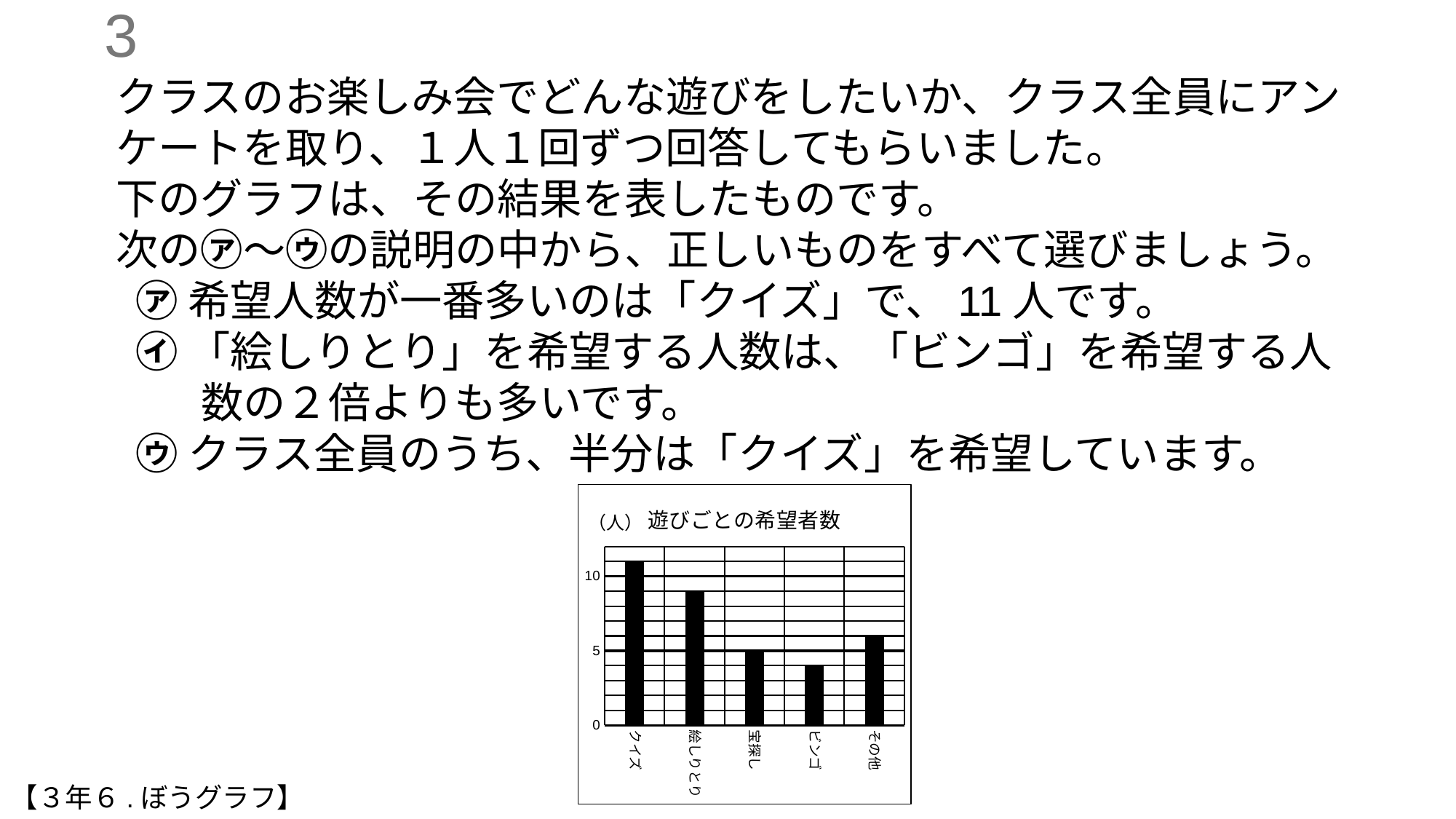

3
クラスのお楽しみ会でどんな遊びをしたいか、クラス全員にアンケートを取り、１人１回ずつ回答してもらいました。
下のグラフは、その結果を表したものです。
次の㋐～㋒の説明の中から、正しいものをすべて選びましょう。
 ㋐ 希望人数が一番多いのは「クイズ」で、11人です。
 ㋑ 「絵しりとり」を希望する人数は、「ビンゴ」を希望する人数の２倍よりも多いです。
 ㋒ クラス全員のうち、半分は「クイズ」を希望しています。

### Chart: 遊びごとの希望者数

| Category | お楽しみ会 |
|---|---|
| クイズ | 11.0 |
| 絵しりとり | 9.0 |
| 宝探し | 5.0 |
| ビンゴ | 4.0 |
| その他 | 6.0 |
（人）
【３年６.ぼうグラフ】